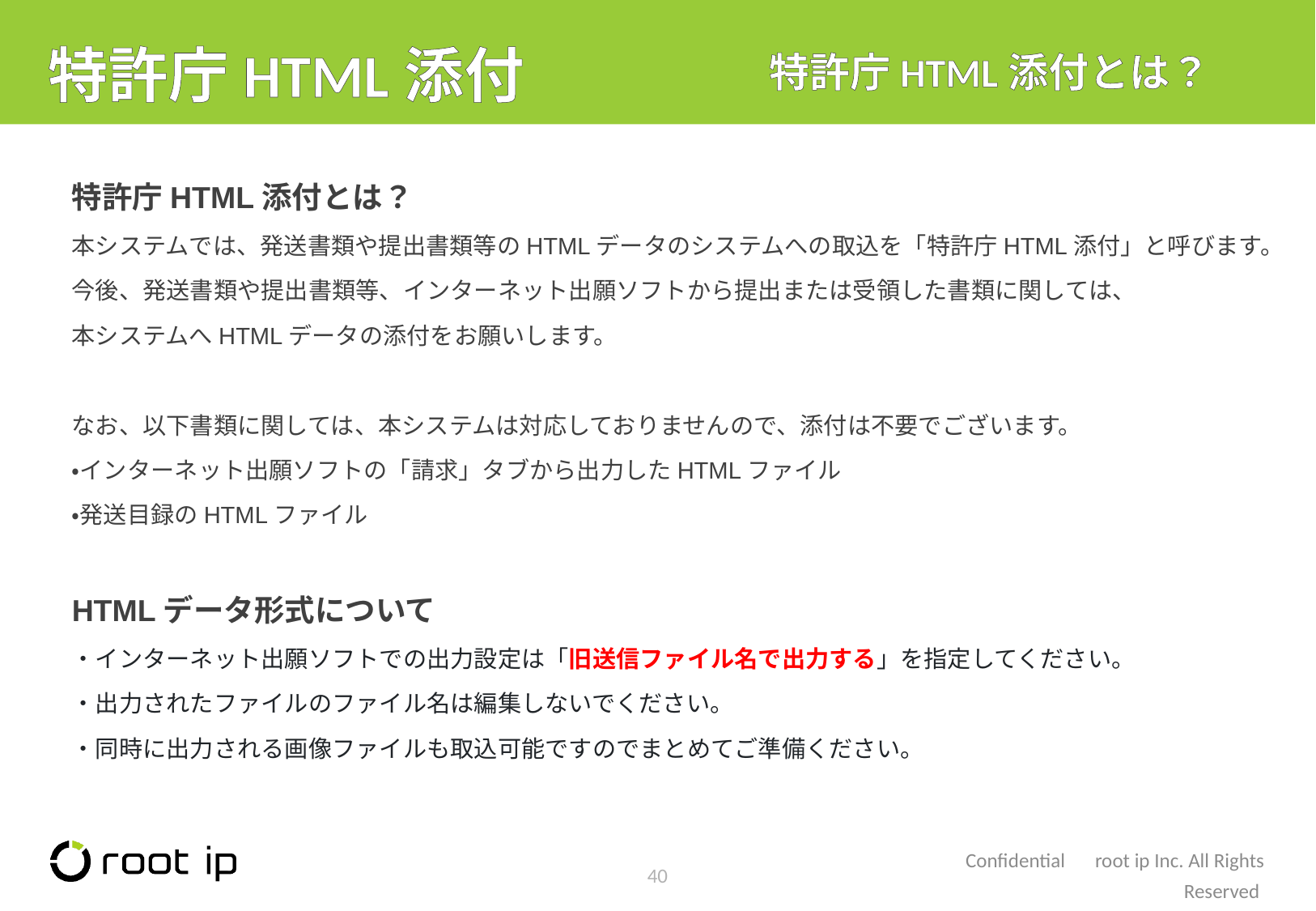

# 特許庁HTML添付
特許庁HTML添付とは？
特許庁HTML添付とは？
本システムでは、発送書類や提出書類等のHTMLデータのシステムへの取込を「特許庁HTML添付」と呼びます。
今後、発送書類や提出書類等、インターネット出願ソフトから提出または受領した書類に関しては、
本システムへHTMLデータの添付をお願いします。

なお、以下書類に関しては、本システムは対応しておりませんので、添付は不要でございます。
・インターネット出願ソフトの「請求」タブから出力したHTMLファイル
・発送目録のHTMLファイル

HTMLデータ形式について
・インターネット出願ソフトでの出力設定は「旧送信ファイル名で出力する」を指定してください。
・出力されたファイルのファイル名は編集しないでください。
・同時に出力される画像ファイルも取込可能ですのでまとめてご準備ください。

40